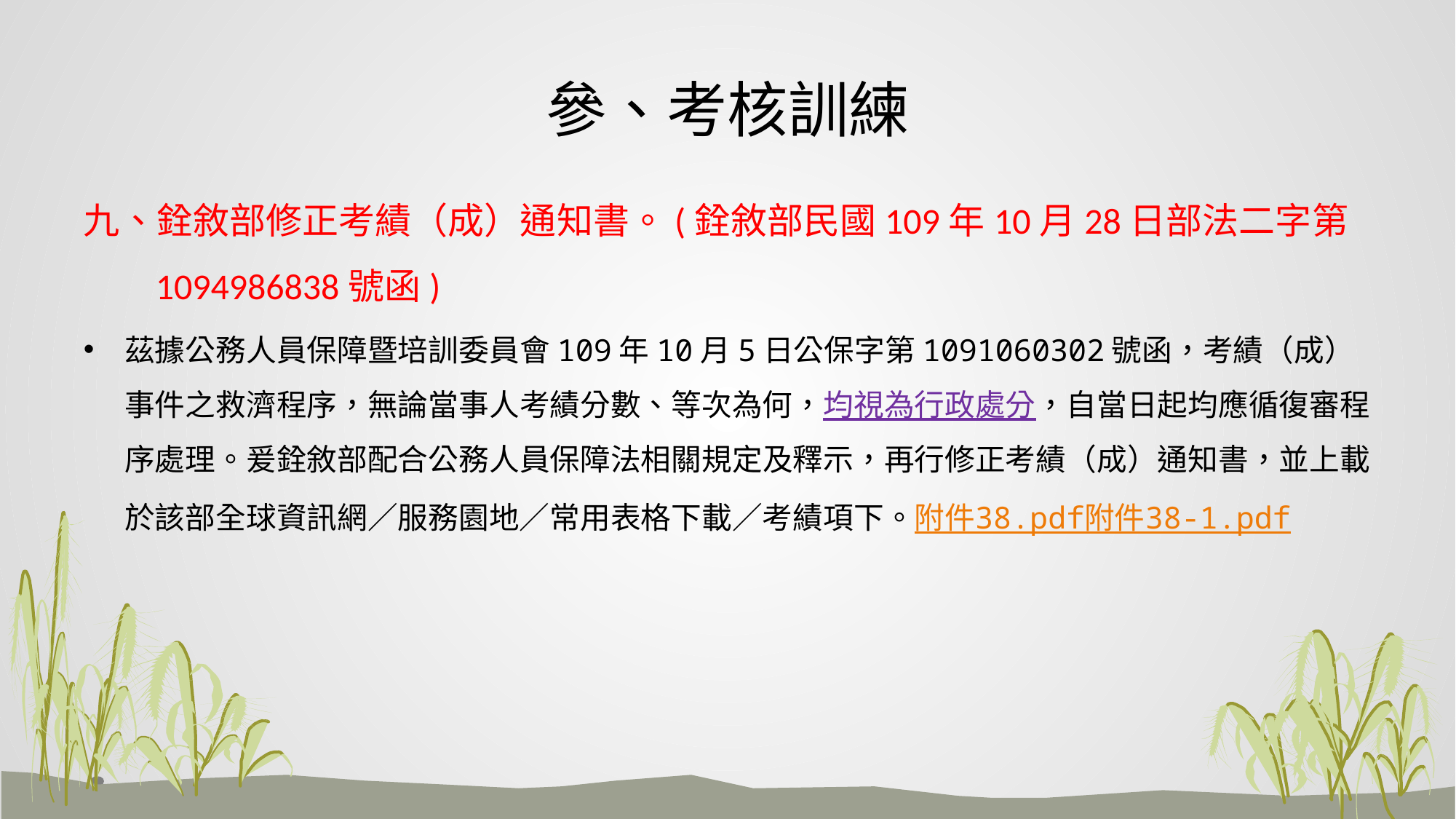

# 參、考核訓練
九、銓敘部修正考績（成）通知書。(銓敘部民國109年10月28日部法二字第1094986838號函)
茲據公務人員保障暨培訓委員會109年10月5日公保字第1091060302號函，考績（成）事件之救濟程序，無論當事人考績分數、等次為何，均視為行政處分，自當日起均應循復審程序處理。爰銓敘部配合公務人員保障法相關規定及釋示，再行修正考績（成）通知書，並上載於該部全球資訊網／服務園地／常用表格下載／考績項下。附件38.pdf附件38-1.pdf